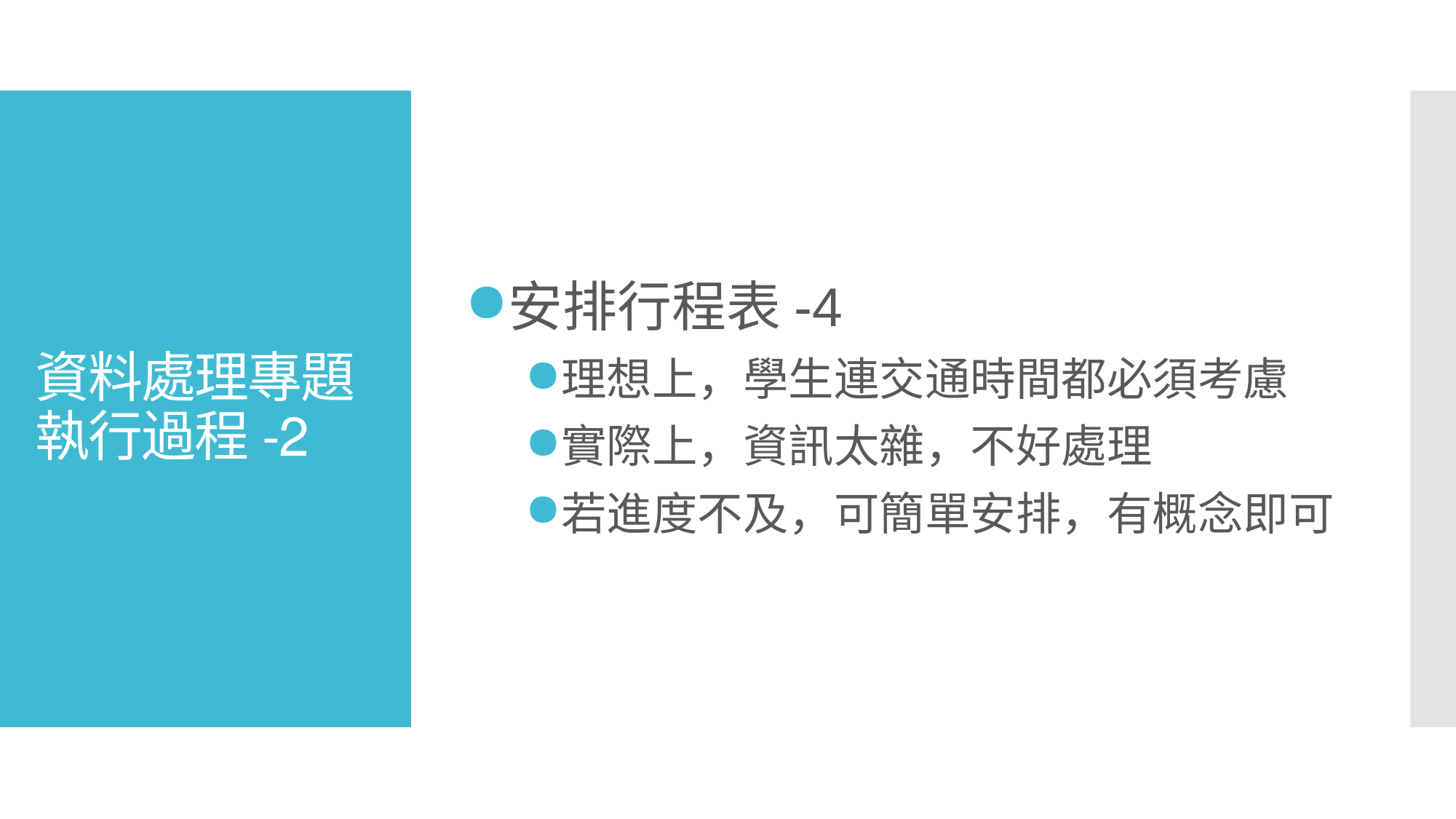

安排行程表-4
理想上，學生連交通時間都必須考慮
實際上，資訊太雜，不好處理
若進度不及，可簡單安排，有概念即可
# 資料處理專題
執行過程-2